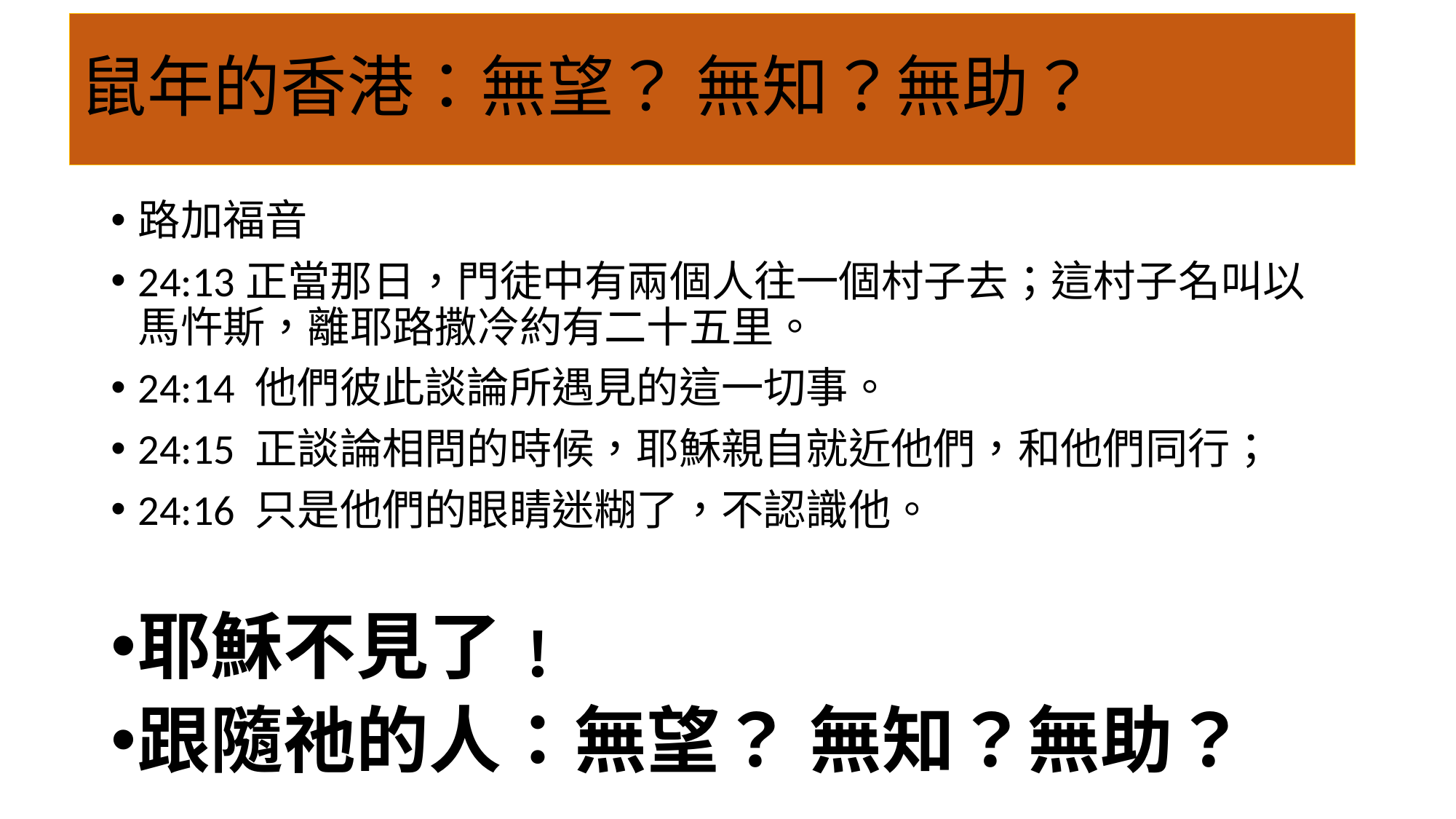

# 鼠年的香港：無望？ 無知？無助？
路加福音
24:13正當那日，門徒中有兩個人往一個村子去；這村子名叫以馬忤斯，離耶路撒冷約有二十五里。
24:14 他們彼此談論所遇見的這一切事。
24:15 正談論相問的時候，耶穌親自就近他們，和他們同行；
24:16 只是他們的眼睛迷糊了，不認識他。

耶穌不見了﹗
跟隨祂的人：無望？ 無知？無助？